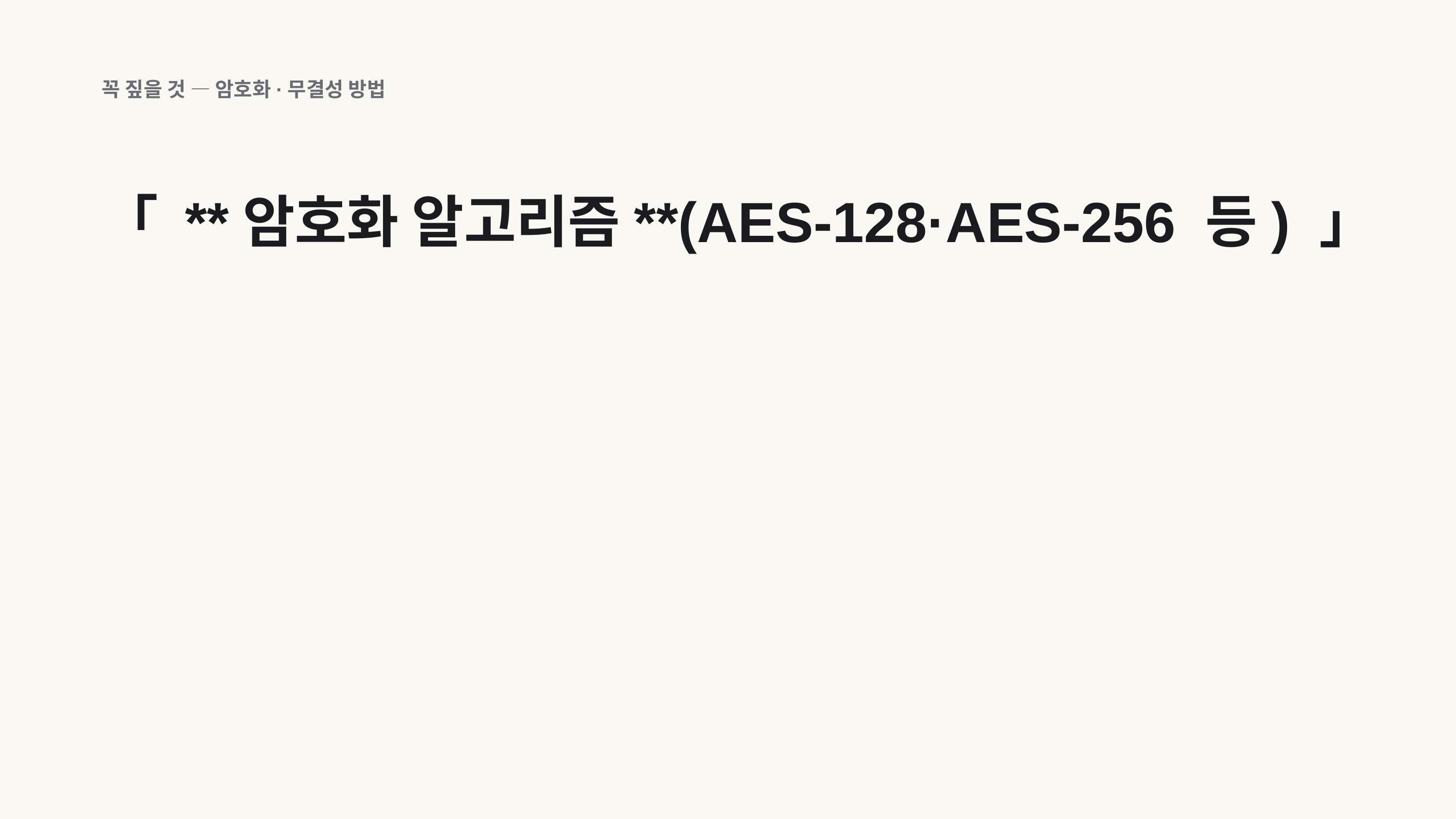

꼭 짚을 것 — 암호화·무결성 방법
「 **암호화 알고리즘**(AES-128·AES-256 등) 」